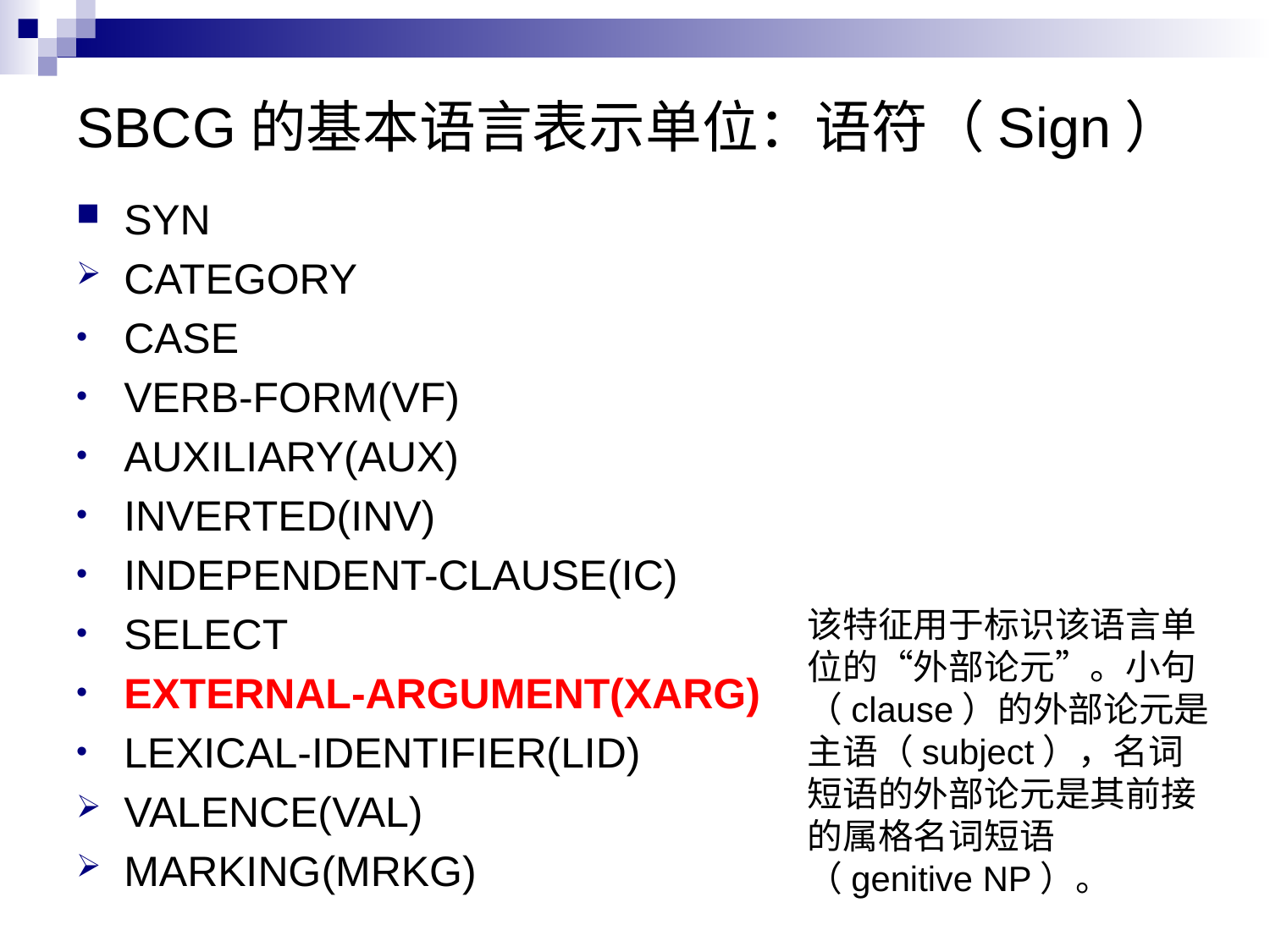

# SBCG的基本语言表示单位：语符（Sign）
SYN
CATEGORY
CASE
VERB-FORM(VF)
AUXILIARY(AUX)
INVERTED(INV)
INDEPENDENT-CLAUSE(IC)
SELECT
EXTERNAL-ARGUMENT(XARG)
LEXICAL-IDENTIFIER(LID)
VALENCE(VAL)
MARKING(MRKG)
该特征用于标识该语言单位的“外部论元”。小句（clause）的外部论元是主语（subject），名词短语的外部论元是其前接的属格名词短语（genitive NP）。